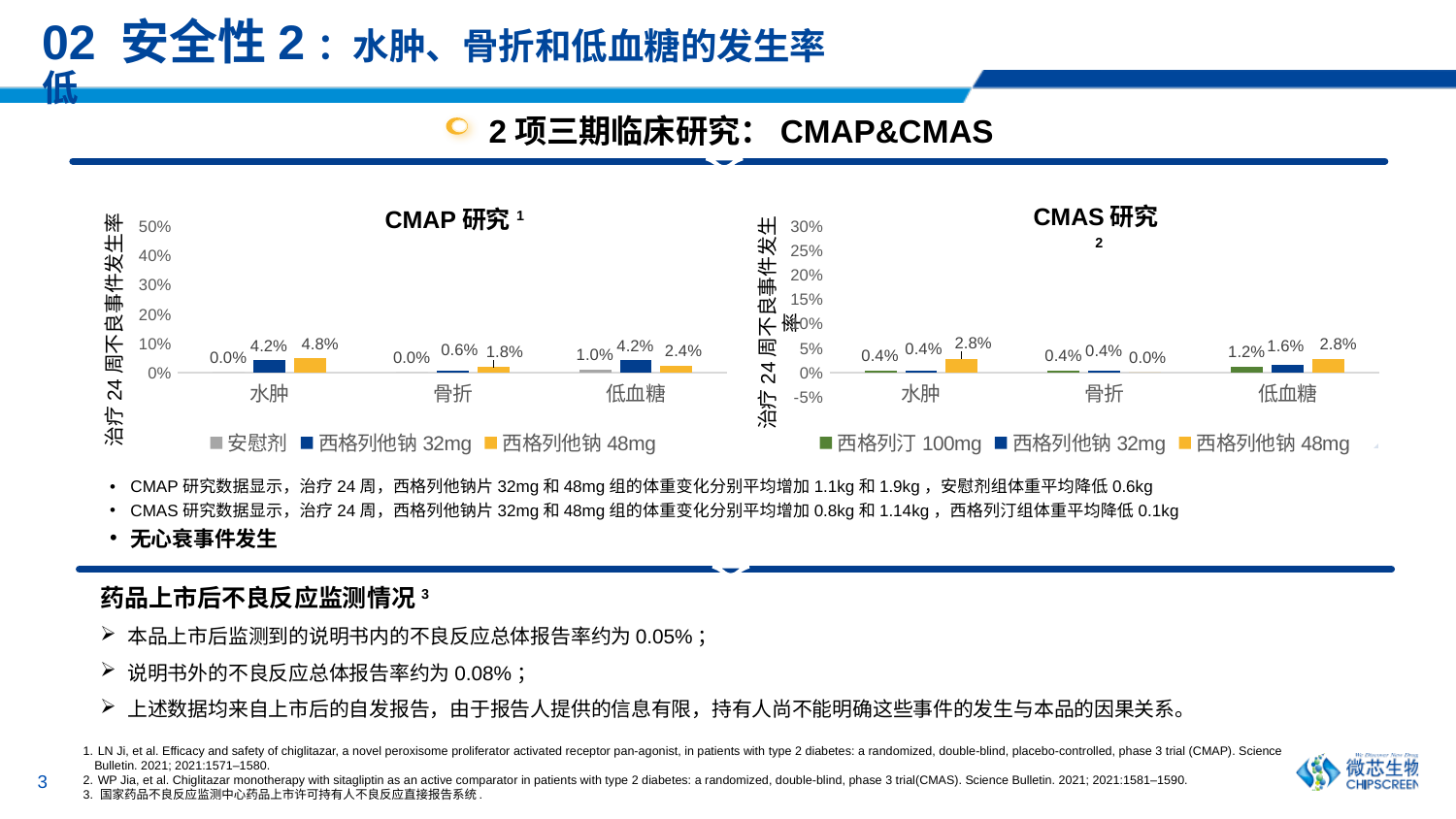

# 02 安全性2：水肿、骨折和低血糖的发生率低
2项三期临床研究：CMAP&CMAS

CMAS研究2
CMAP研究1

### Chart

| Category | 安慰剂 | 西格列他钠32mg | 西格列他钠48mg |
|---|---|---|---|
| 水肿 | 0.0 | 0.042 | 0.048 |
| 骨折 | 0.0 | 0.006 | 0.018 |
| 低血糖 | 0.01 | 0.042 | 0.024 |

### Chart

| Category | 西格列汀100mg | 西格列他钠32mg | 西格列他钠48mg |
|---|---|---|---|
| 水肿 | 0.004 | 0.004 | 0.028 |
| 骨折 | 0.004 | 0.004 | 0.0 |
| 低血糖 | 0.012 | 0.016 | 0.028 |
治疗24周不良事件发生率
治疗24周不良事件发生率
CMAP研究数据显示，治疗24周，西格列他钠片32mg和48mg组的体重变化分别平均增加1.1kg和1.9kg，安慰剂组体重平均降低0.6kg
CMAS研究数据显示，治疗24周，西格列他钠片32mg和48mg组的体重变化分别平均增加0.8kg和1.14kg，西格列汀组体重平均降低0.1kg
无心衰事件发生

药品上市后不良反应监测情况3
本品上市后监测到的说明书内的不良反应总体报告率约为0.05%；
说明书外的不良反应总体报告率约为0.08%；
上述数据均来自上市后的自发报告，由于报告人提供的信息有限，持有人尚不能明确这些事件的发生与本品的因果关系。
 LN Ji, et al. Efficacy and safety of chiglitazar, a novel peroxisome proliferator activated receptor pan-agonist, in patients with type 2 diabetes: a randomized, double-blind, placebo-controlled, phase 3 trial (CMAP). Science Bulletin. 2021; 2021:1571–1580.
 WP Jia, et al. Chiglitazar monotherapy with sitagliptin as an active comparator in patients with type 2 diabetes: a randomized, double-blind, phase 3 trial(CMAS). Science Bulletin. 2021; 2021:1581–1590.
 国家药品不良反应监测中心药品上市许可持有人不良反应直接报告系统.
3